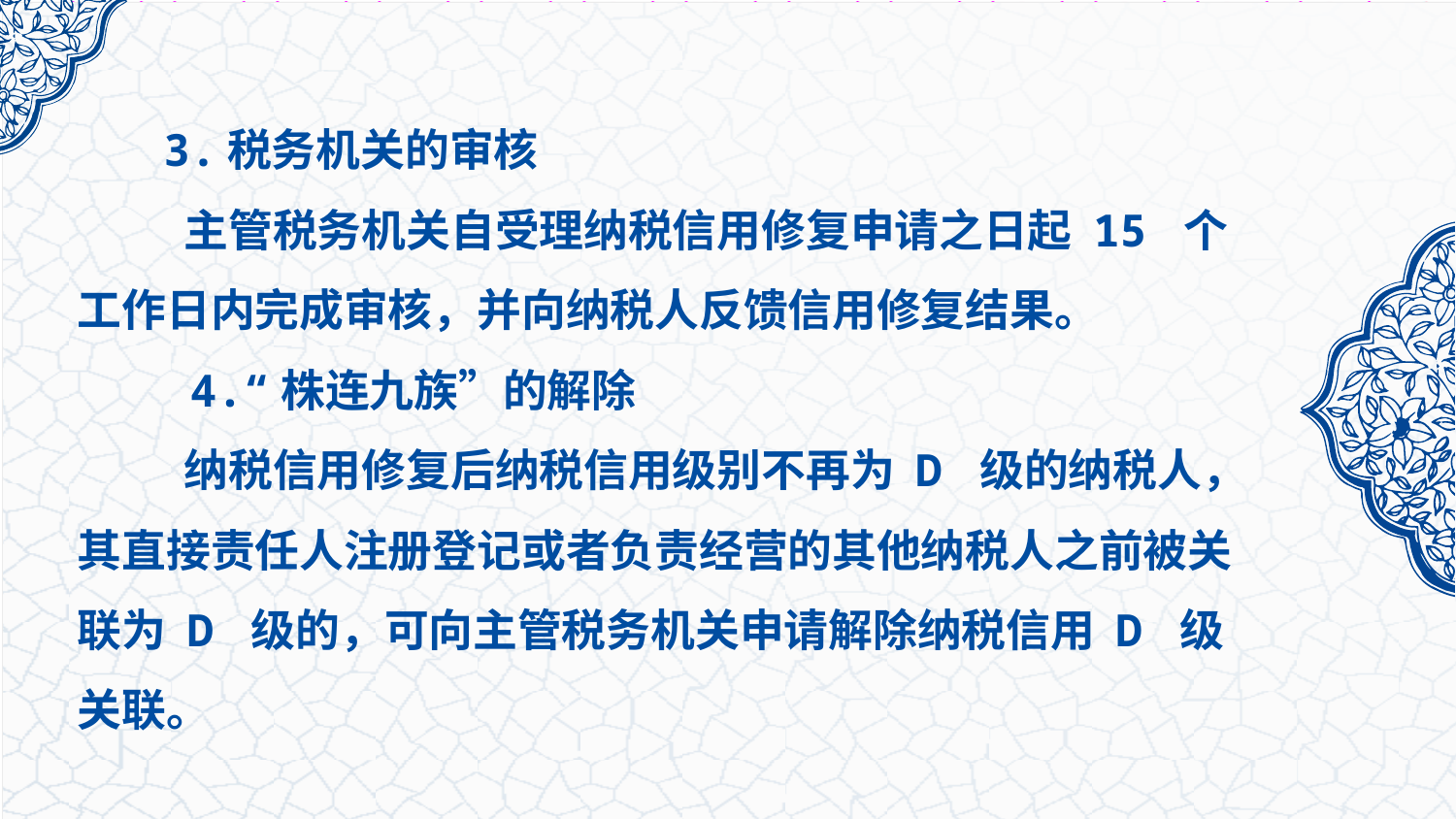

3.税务机关的审核
 主管税务机关自受理纳税信用修复申请之日起 15 个工作日内完成审核，并向纳税人反馈信用修复结果。
 4.“株连九族”的解除
 纳税信用修复后纳税信用级别不再为 D 级的纳税人，其直接责任人注册登记或者负责经营的其他纳税人之前被关联为 D 级的，可向主管税务机关申请解除纳税信用 D 级关联。